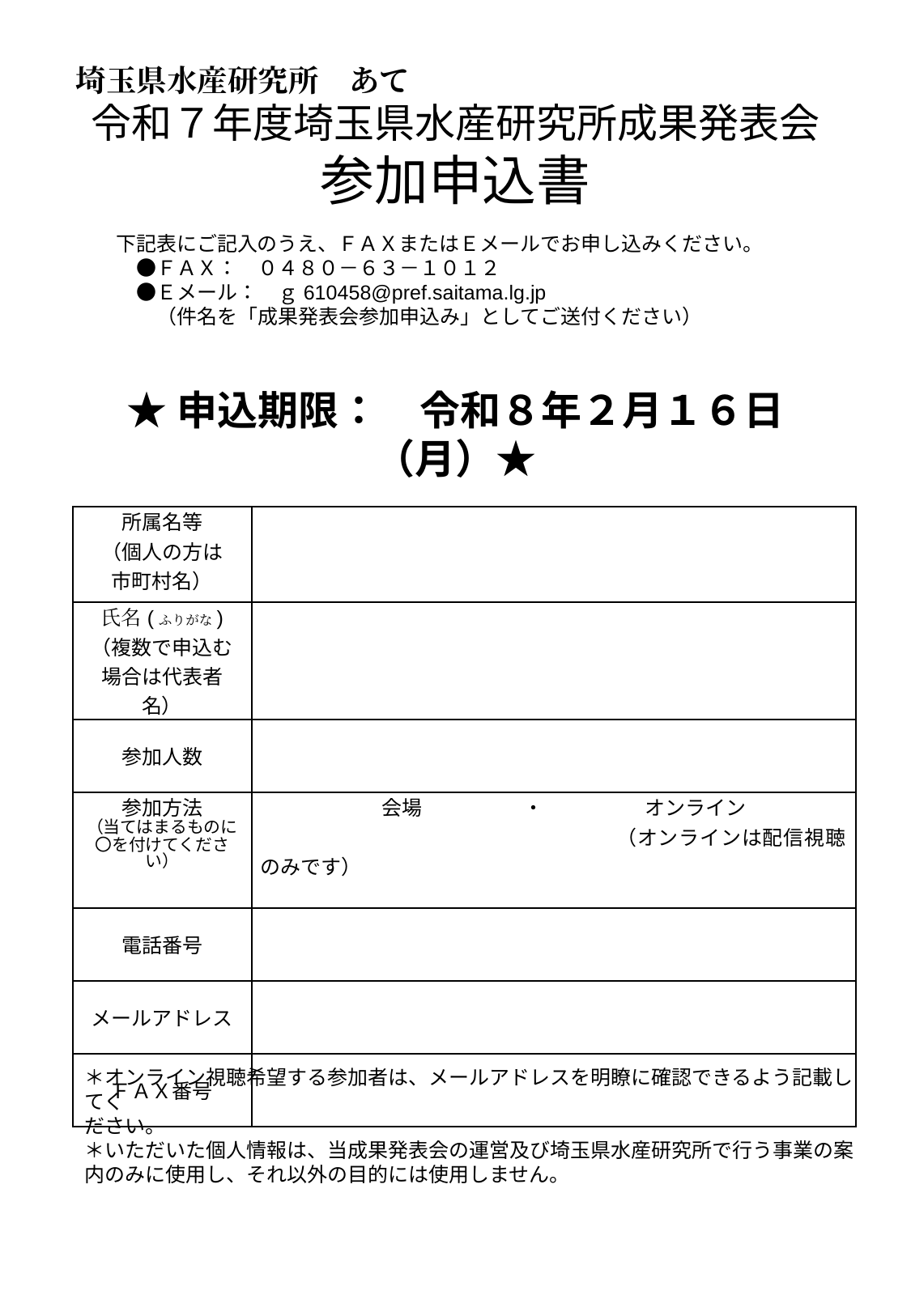

埼玉県水産研究所　あて
令和７年度埼玉県水産研究所成果発表会
参加申込書

　　下記表にご記入のうえ、ＦＡＸまたはＥメールでお申し込みください。
　　　●ＦＡＸ：　０４８０－６３－１０１２
　　　●Ｅメール：　ｇ610458@pref.saitama.lg.jp
　　　　（件名を「成果発表会参加申込み」としてご送付ください）

★申込期限：　令和８年２月１６日（月）★

| 所属名等 （個人の方は 市町村名） |  |
| --- | --- |
| 氏名(ふりがな) （複数で申込む場合は代表者名） |  |
| 参加人数 |  |
| 参加方法 （当てはまるものに〇を付けてください） | 会場　　　　　・　　　　　オンライン 　　　　　　　　　　　　　　　　　（オンラインは配信視聴のみです） |
| 電話番号 |  |
| メールアドレス |  |
| ＦＡＸ番号 |  |
＊オンライン視聴希望する参加者は、メールアドレスを明瞭に確認できるよう記載してく
ださい。
＊いただいた個人情報は、当成果発表会の運営及び埼玉県水産研究所で行う事業の案内のみに使用し、それ以外の目的には使用しません。